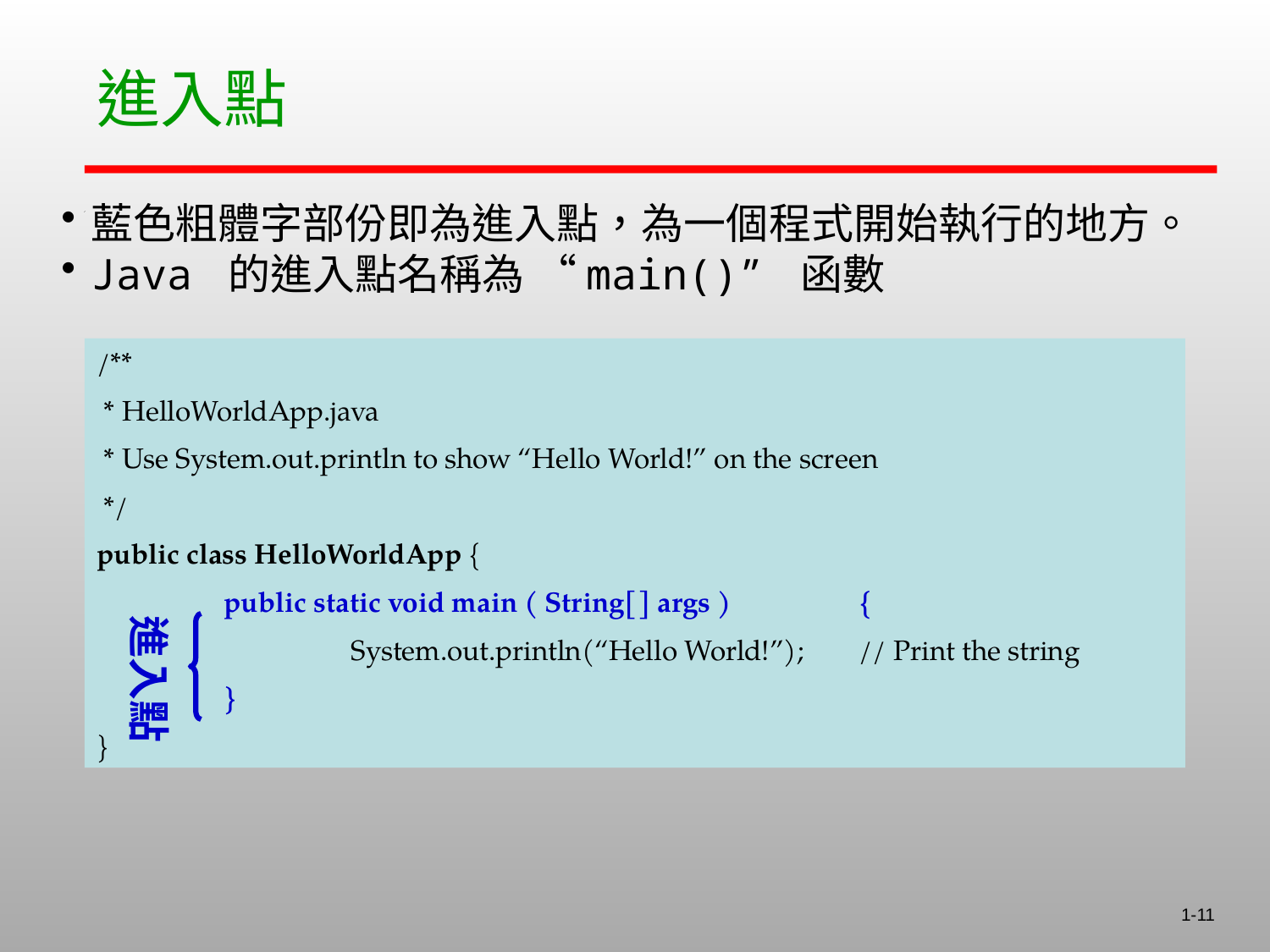

# 進入點
藍色粗體字部份即為進入點，為一個程式開始執行的地方。
Java 的進入點名稱為 “main()” 函數
/**
 * HelloWorldApp.java
 * Use System.out.println to show “Hello World!” on the screen
 */
public class HelloWorldApp {
	public static void main ( String[] args )	{
		System.out.println(“Hello World!”);	// Print the string
	}
}
進入點

1-11